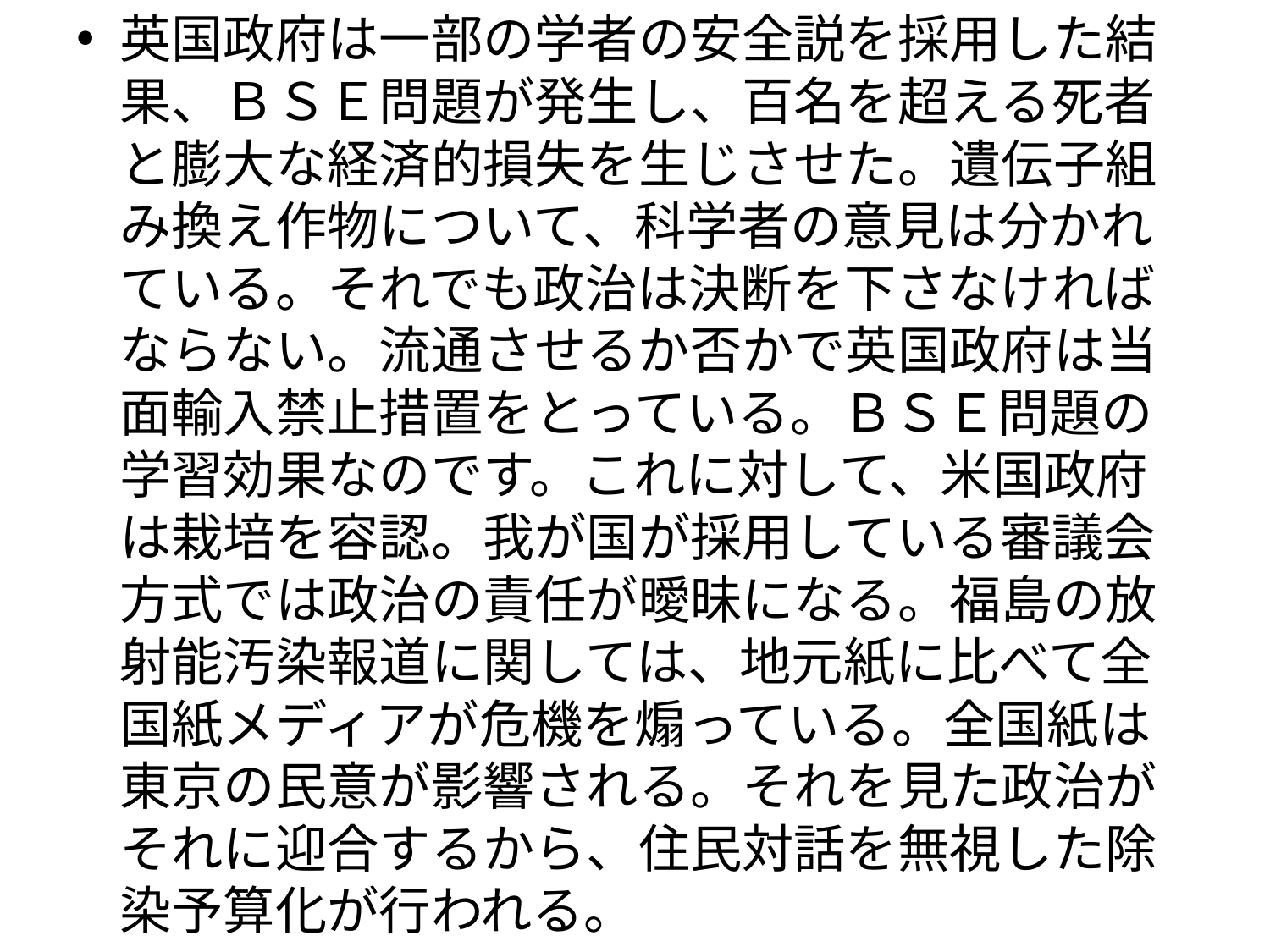

英国政府は一部の学者の安全説を採用した結果、ＢＳＥ問題が発生し、百名を超える死者と膨大な経済的損失を生じさせた。遺伝子組み換え作物について、科学者の意見は分かれている。それでも政治は決断を下さなければならない。流通させるか否かで英国政府は当面輸入禁止措置をとっている。ＢＳＥ問題の学習効果なのです。これに対して、米国政府は栽培を容認。我が国が採用している審議会方式では政治の責任が曖昧になる。福島の放射能汚染報道に関しては、地元紙に比べて全国紙メディアが危機を煽っている。全国紙は東京の民意が影響される。それを見た政治がそれに迎合するから、住民対話を無視した除染予算化が行われる。